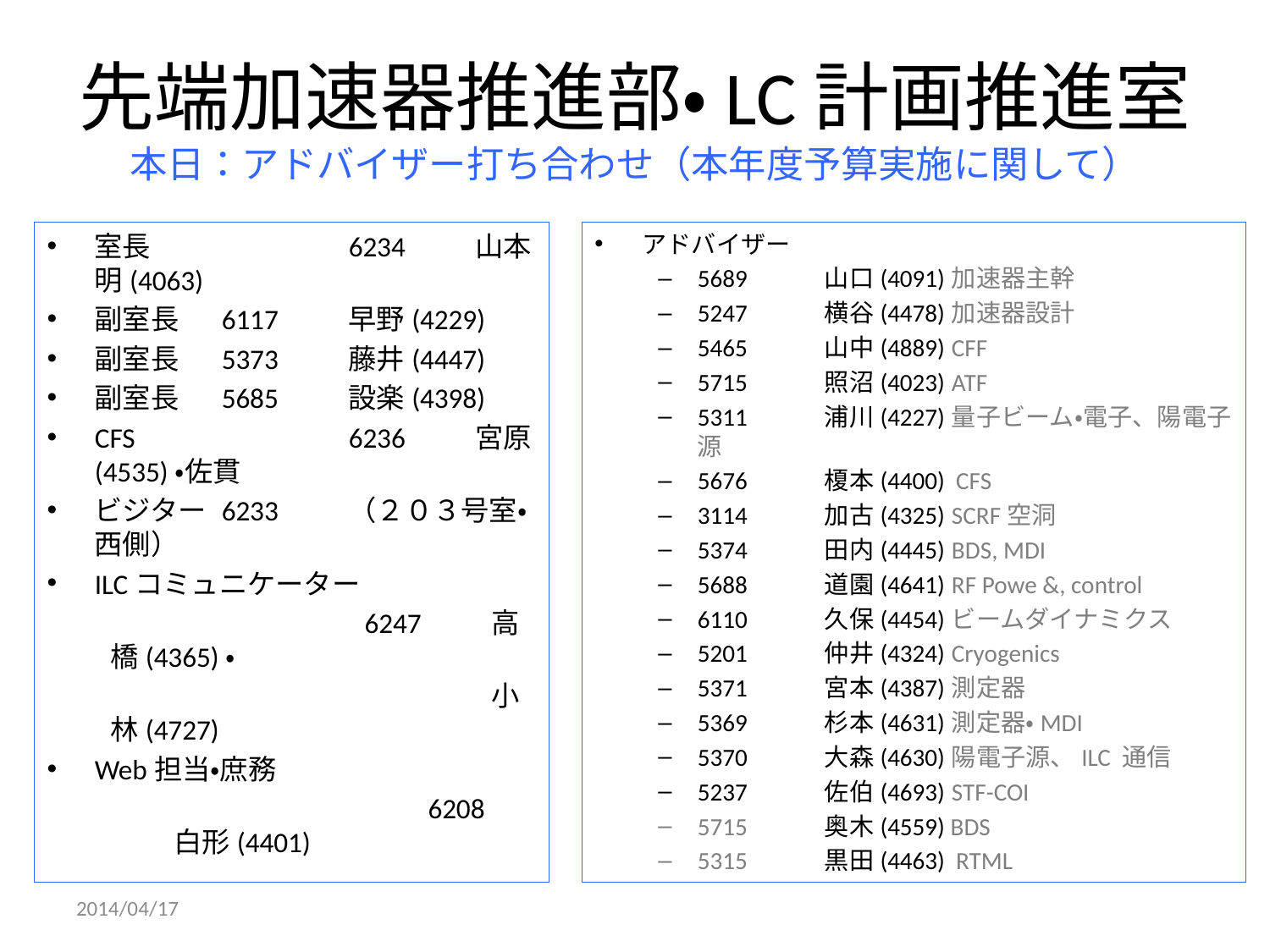

# 先端加速器推進部・LC計画推進室 本日：アドバイザー打ち合わせ（本年度予算実施に関して）
室長		6234	山本明(4063)
副室長	6117	早野(4229)
副室長	5373	藤井(4447)
副室長	5685	設楽(4398)
CFS		6236	宮原(4535)・佐貫
ビジター	6233	（２０３号室・西側）
ILCコミュニケーター
		6247	高橋(4365)・
　			小林(4727)
Web担当・庶務
　			6208	白形(4401)
アドバイザー
5689	山口(4091)	加速器主幹
5247    	横谷(4478)	加速器設計
5465 	山中(4889)	CFF
5715    	照沼(4023)	ATF
5311    	浦川(4227)	量子ビーム・電子、陽電子源
5676	榎本(4400)  CFS
3114 	加古(4325)	SCRF空洞
5374 	田内(4445)	BDS, MDI
5688 	道園(4641)	RF Powe &, control
6110	久保(4454)	ビームダイナミクス
5201	仲井(4324)	Cryogenics
5371    	宮本(4387)	測定器
5369    	杉本(4631)	測定器・MDI
5370	大森(4630)	陽電子源、ILC 通信
5237	佐伯(4693)	STF-COI
5715	奥木(4559) BDS
5315	黒田(4463)  RTML
2014/04/17